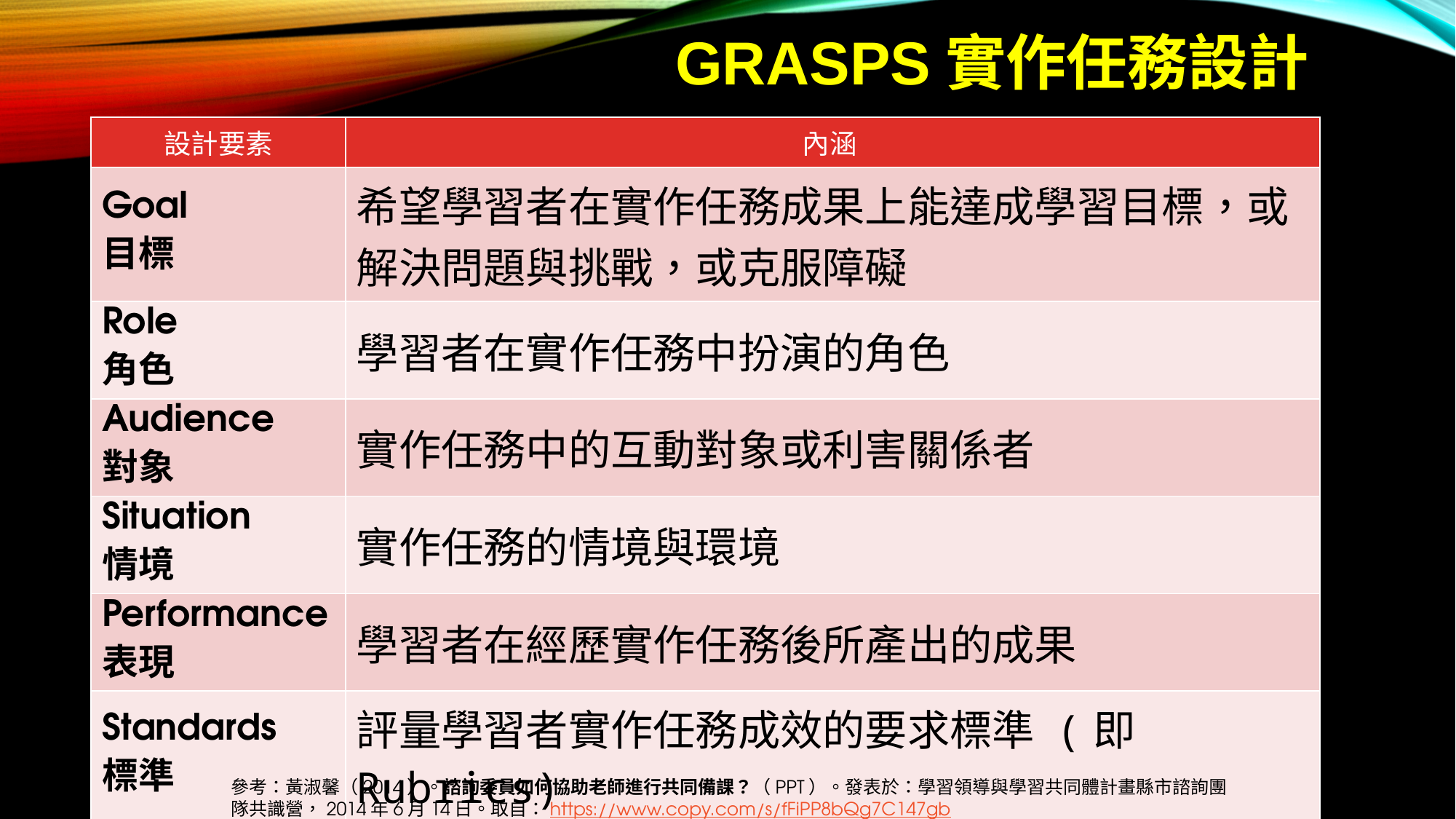

# GRASPS實作任務設計
| 設計要素 | 內涵 |
| --- | --- |
| Goal 目標 | 希望學習者在實作任務成果上能達成學習目標，或解決問題與挑戰，或克服障礙 |
| Role 角色 | 學習者在實作任務中扮演的角色 |
| Audience 對象 | 實作任務中的互動對象或利害關係者 |
| Situation 情境 | 實作任務的情境與環境 |
| Performance 表現 | 學習者在經歷實作任務後所產出的成果 |
| Standards 標準 | 評量學習者實作任務成效的要求標準 (即Rubrics) |
參考：黃淑馨（2014）。諮詢委員如何協助老師進行共同備課？（PPT）。發表於：學習領導與學習共同體計畫縣市諮詢團隊共識營，2014年6月14日。取自：https://www.copy.com/s/fFiPP8bQg7C147gb